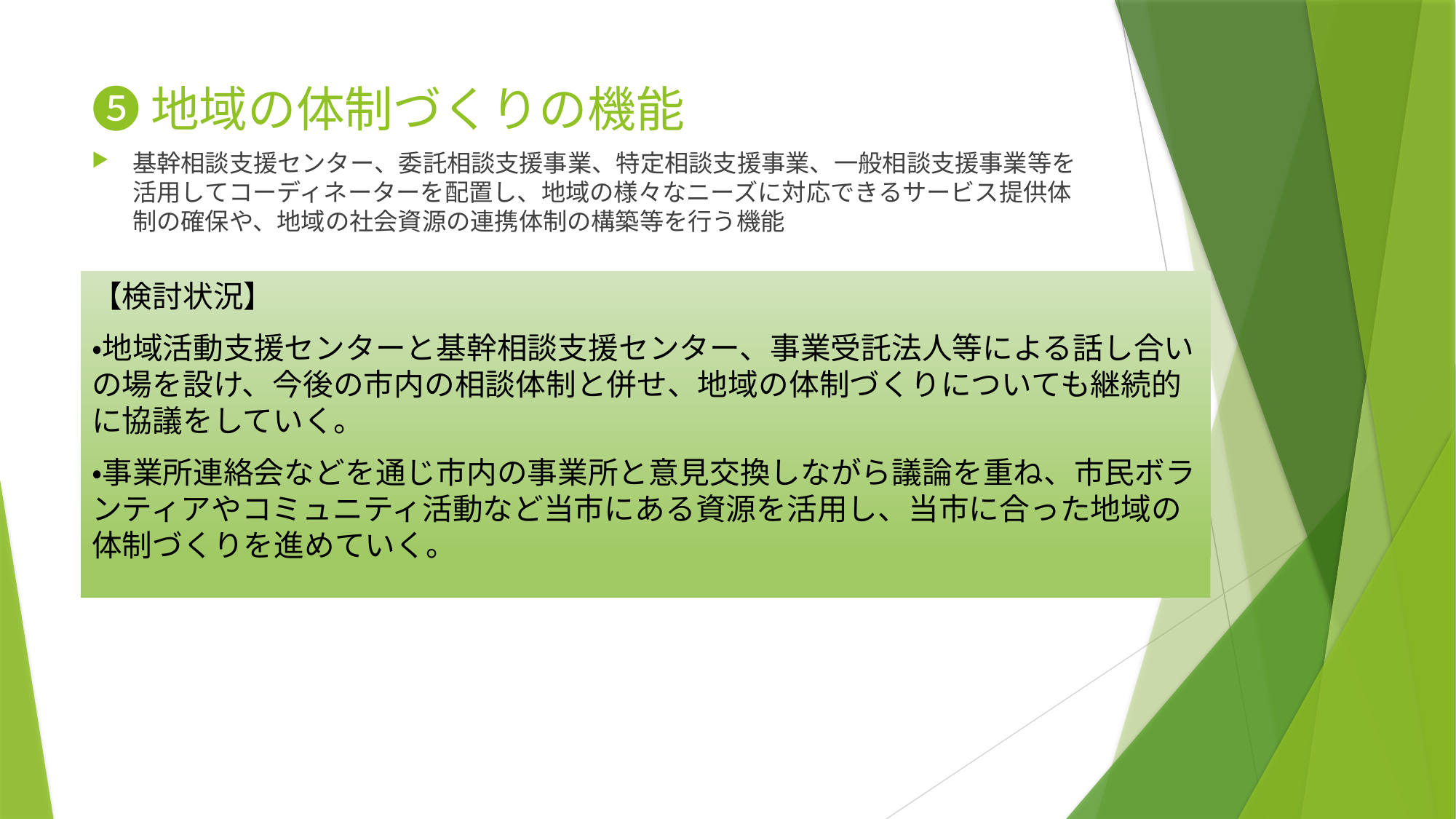

# ❺地域の体制づくりの機能
基幹相談支援センター、委託相談支援事業、特定相談支援事業、一般相談支援事業等を活用してコーディネーターを配置し、地域の様々なニーズに対応できるサービス提供体制の確保や、地域の社会資源の連携体制の構築等を行う機能
【検討状況】
・地域活動支援センターと基幹相談支援センター、事業受託法人等による話し合いの場を設け、今後の市内の相談体制と併せ、地域の体制づくりについても継続的に協議をしていく。
・事業所連絡会などを通じ市内の事業所と意見交換しながら議論を重ね、市民ボランティアやコミュニティ活動など当市にある資源を活用し、当市に合った地域の体制づくりを進めていく。